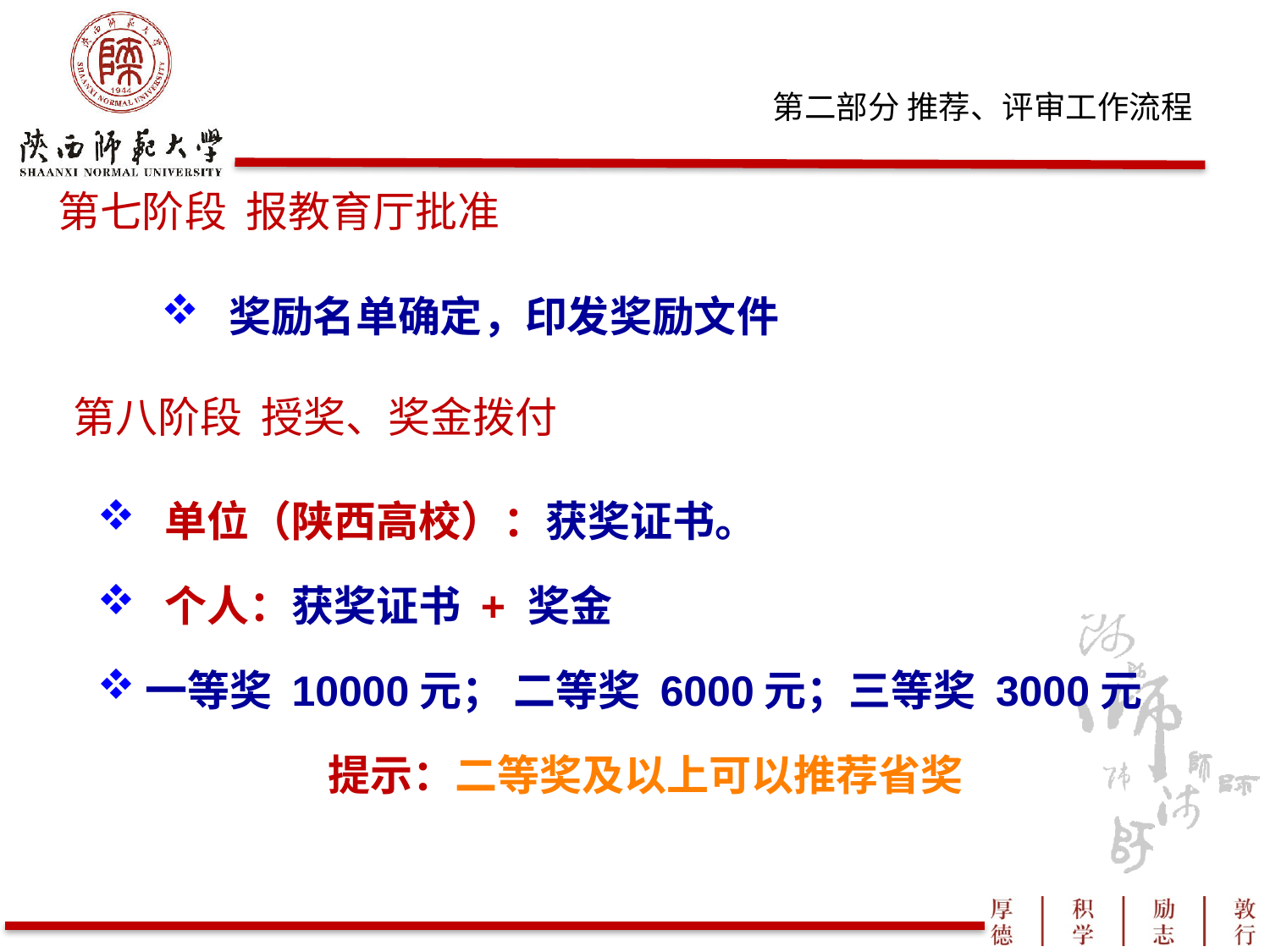

第七阶段  报教育厅批准
 奖励名单确定，印发奖励文件
第八阶段  授奖、奖金拨付
 单位（陕西高校）：获奖证书。
 个人：获奖证书 + 奖金
一等奖 10000元； 二等奖 6000元；三等奖 3000元
提示：二等奖及以上可以推荐省奖